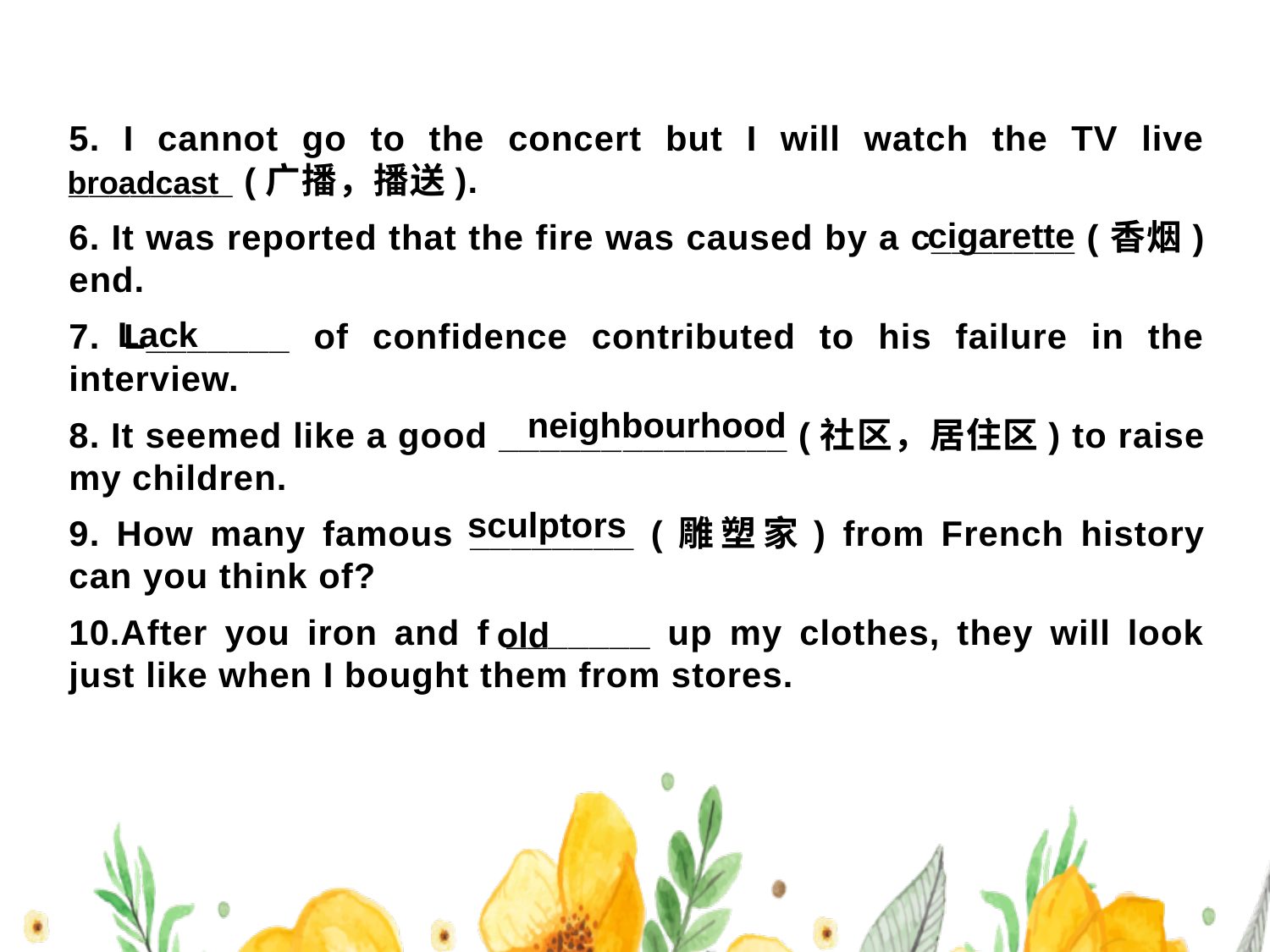

5. I cannot go to the concert but I will watch the TV live ________ (广播，播送).
6. It was reported that the fire was caused by a c_______ (香烟) end.
7. L_______ of confidence contributed to his failure in the interview.
8. It seemed like a good ______________ (社区，居住区) to raise my children.
9. How many famous ________ (雕塑家) from French history can you think of?
10.After you iron and f _______ up my clothes, they will look just like when I bought them from stores.

broadcast
cigarette
Lack
neighbourhood
sculptors
  old